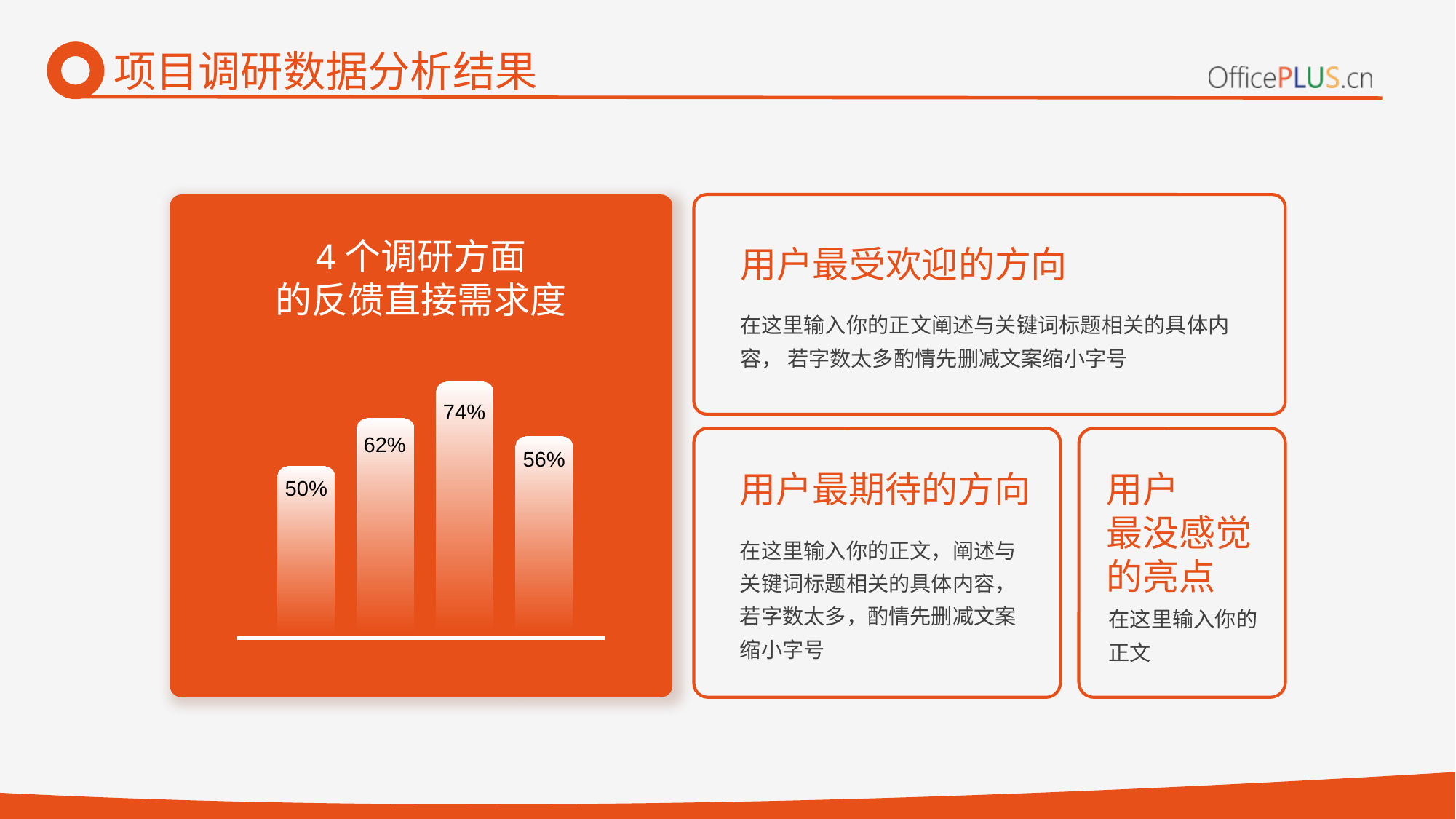

# 项目调研数据分析结果

4个调研方面
的反馈直接需求度
用户最受欢迎的方向
在这里输入你的正文阐述与关键词标题相关的具体内容， 若字数太多酌情先删减文案缩小字号

74%

62%
56%
用户
最没感觉的亮点
用户最期待的方向
50%
在这里输入你的正文，阐述与关键词标题相关的具体内容， 若字数太多，酌情先删减文案缩小字号
在这里输入你的正文